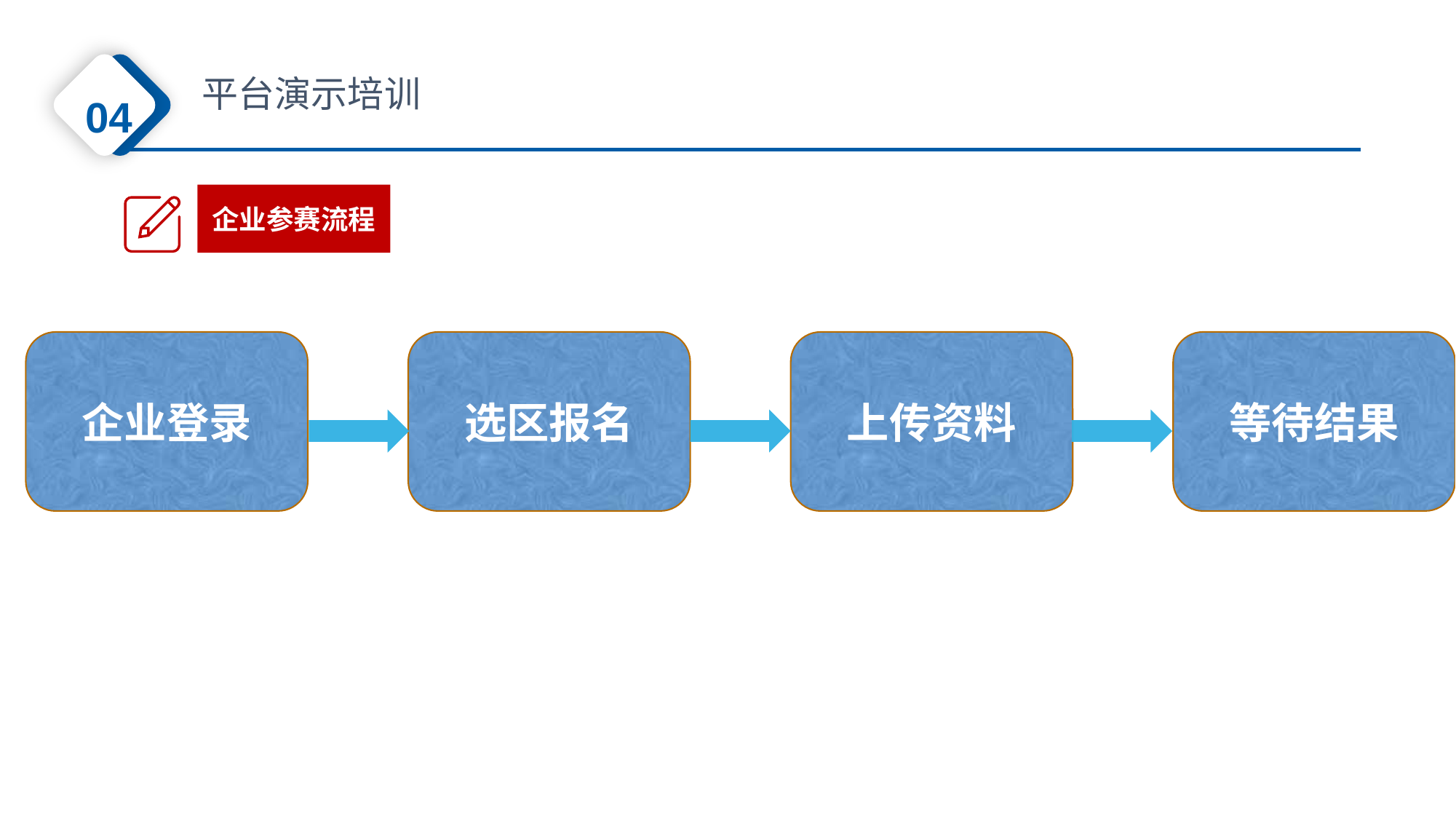

04

平台演示培训
企业参赛流程

企业报名顺序
企业登录
选区报名
上传资料
等待结果